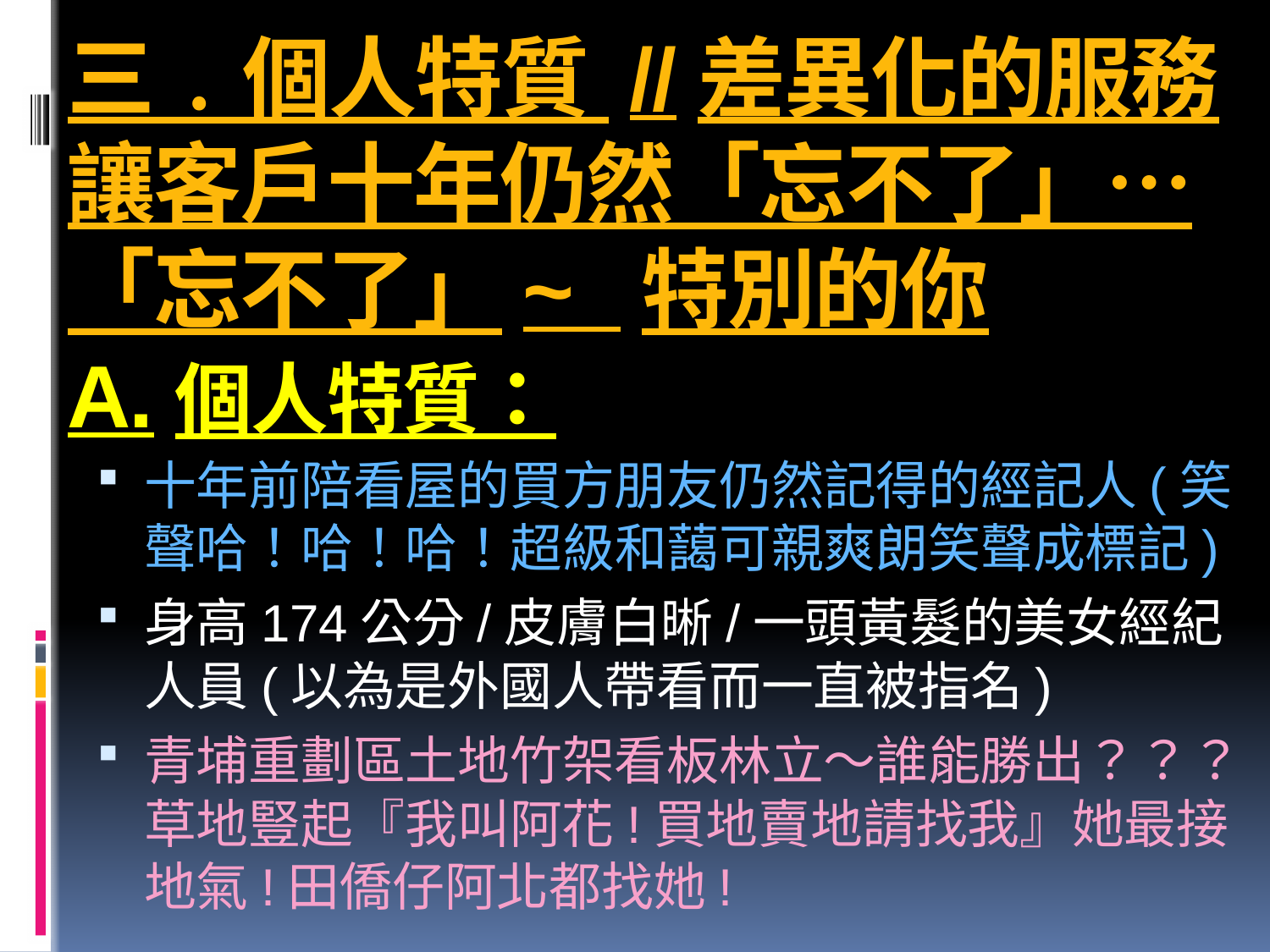

# 三﹒個人特質 //差異化的服務 讓客戶十年仍然「忘不了」… 「忘不了」~  特別的你 A.個人特質：
十年前陪看屋的買方朋友仍然記得的經記人(笑聲哈！哈！哈！超級和藹可親爽朗笑聲成標記)
身高174公分/皮膚白晰/一頭黃髮的美女經紀人員(以為是外國人帶看而一直被指名)
青埔重劃區土地竹架看板林立～誰能勝出？？？草地豎起『我叫阿花!買地賣地請找我』她最接地氣!田僑仔阿北都找她!